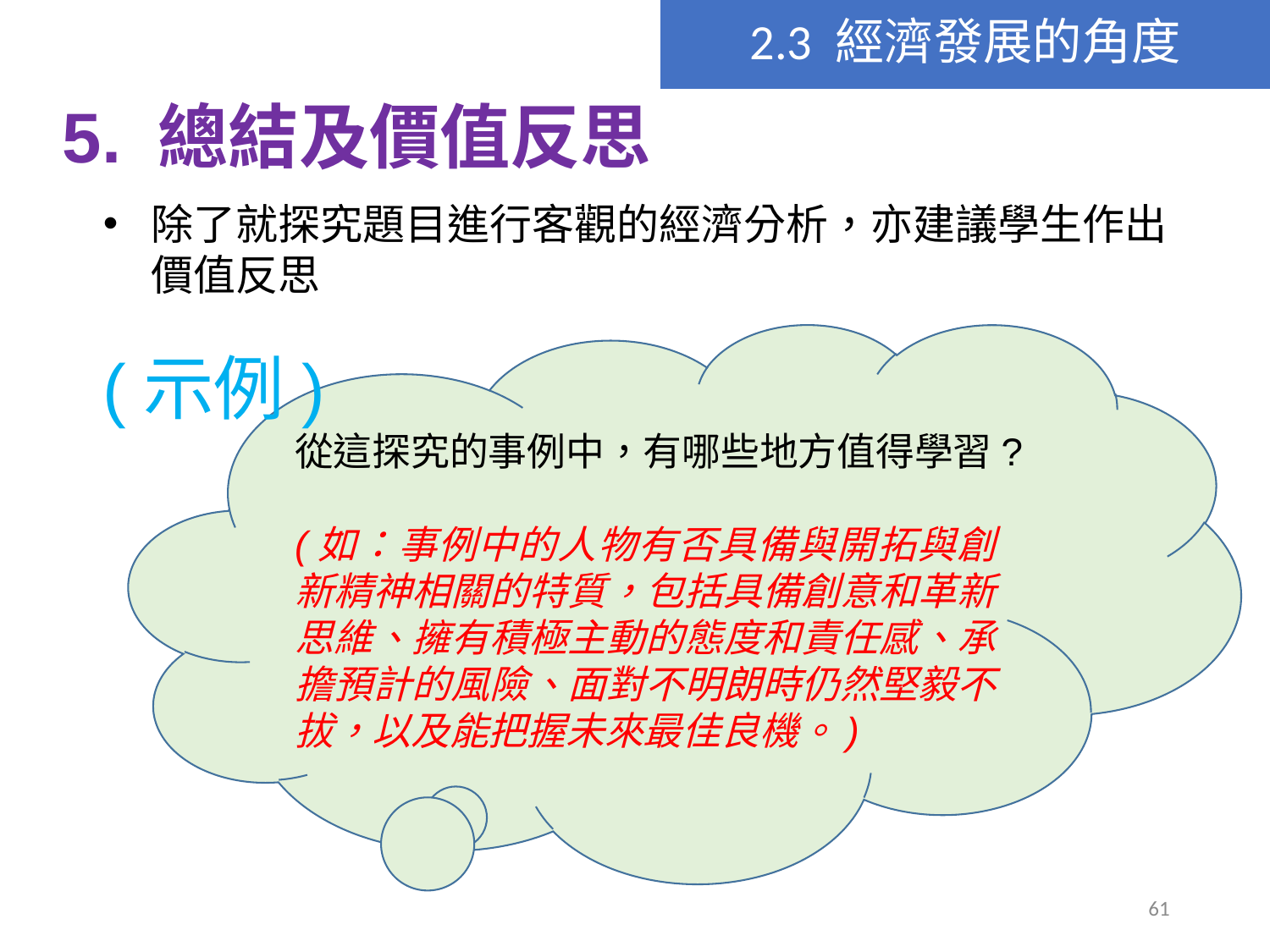

2.3 經濟發展的角度
5. 總結及價值反思
除了就探究題目進行客觀的經濟分析，亦建議學生作出價值反思

(示例)
從這探究的事例中，有哪些地方值得學習?

(如：事例中的人物有否具備與開拓與創新精神相關的特質，包括具備創意和革新思維、擁有積極主動的態度和責任感、承擔預計的風險、面對不明朗時仍然堅毅不拔，以及能把握未來最佳良機。)
61